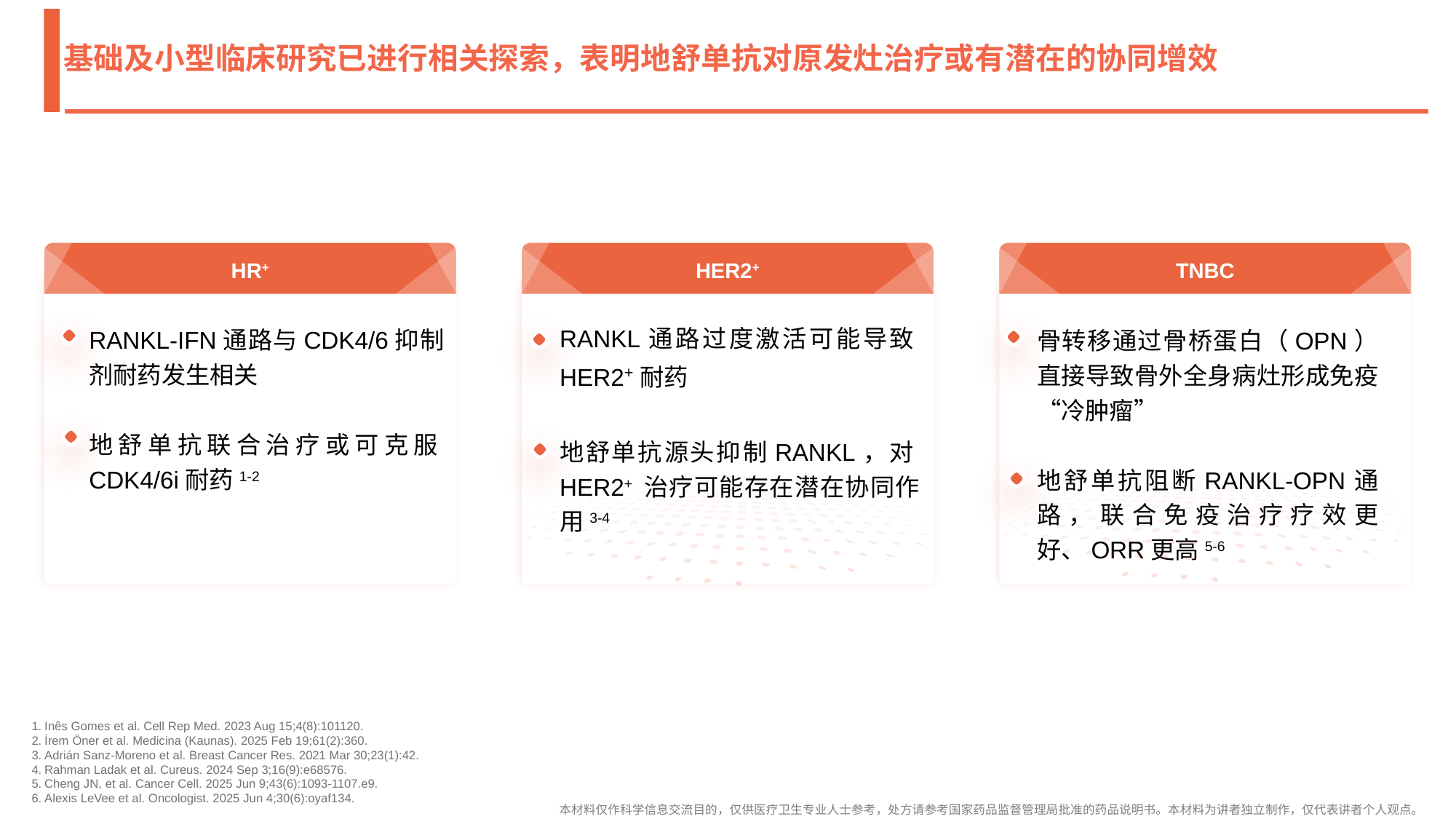

# 基础及小型临床研究已进行相关探索，表明地舒单抗对原发灶治疗或有潜在的协同增效

HR+

HER2+

TNBC

RANKL-IFN通路与CDK4/6抑制剂耐药发生相关

地舒单抗联合治疗或可克服CDK4/6i耐药1-2
骨转移通过骨桥蛋白（OPN）直接导致骨外全身病灶形成免疫“冷肿瘤”

地舒单抗阻断RANKL-OPN通路，联合免疫治疗疗效更好、ORR更高5-6
RANKL通路过度激活可能导致HER2+耐药

地舒单抗源头抑制RANKL，对HER2+ 治疗可能存在潜在协同作用3-4

Inês Gomes et al. Cell Rep Med. 2023 Aug 15;4(8):101120.
İrem Öner et al. Medicina (Kaunas). 2025 Feb 19;61(2):360.
Adrián Sanz-Moreno et al. Breast Cancer Res. 2021 Mar 30;23(1):42.
Rahman Ladak et al. Cureus. 2024 Sep 3;16(9):e68576.
Cheng JN, et al. Cancer Cell. 2025 Jun 9;43(6):1093-1107.e9.
Alexis LeVee et al. Oncologist. 2025 Jun 4;30(6):oyaf134.